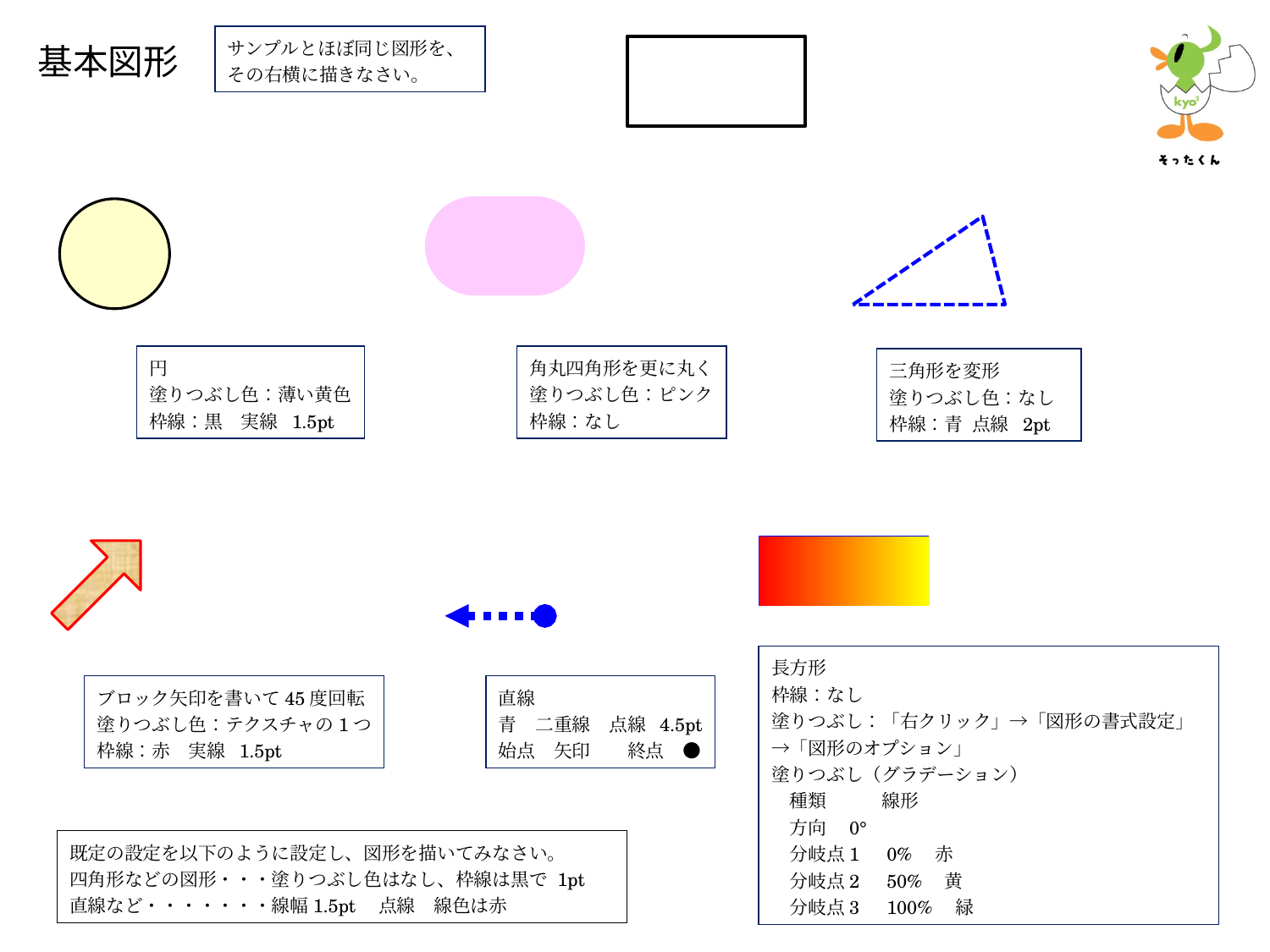

# 基本図形
サンプルとほぼ同じ図形を、その右横に描きなさい。

円
塗りつぶし色：薄い黄色
枠線：黒　実線  1.5pt
角丸四角形を更に丸く
塗りつぶし色：ピンク
枠線：なし
三角形を変形
塗りつぶし色：なし
枠線：青  点線  2pt

長方形
枠線：なし
塗りつぶし：「右クリック」→「図形の書式設定」→「図形のオプション」
塗りつぶし（グラデーション）
　種類　　　線形
　方向　0°
　分岐点1　0%　赤
　分岐点2　50%　黄
　分岐点3　100%　緑
ブロック矢印を書いて45度回転
塗りつぶし色：テクスチャの1つ
枠線：赤　実線  1.5pt
直線
青　二重線　点線  4.5pt
始点　矢印　　終点　●
既定の設定を以下のように設定し、図形を描いてみなさい。
四角形などの図形・・・塗りつぶし色はなし、枠線は黒で 1pt
直線など・・・・・・・線幅1.5pt　点線　線色は赤